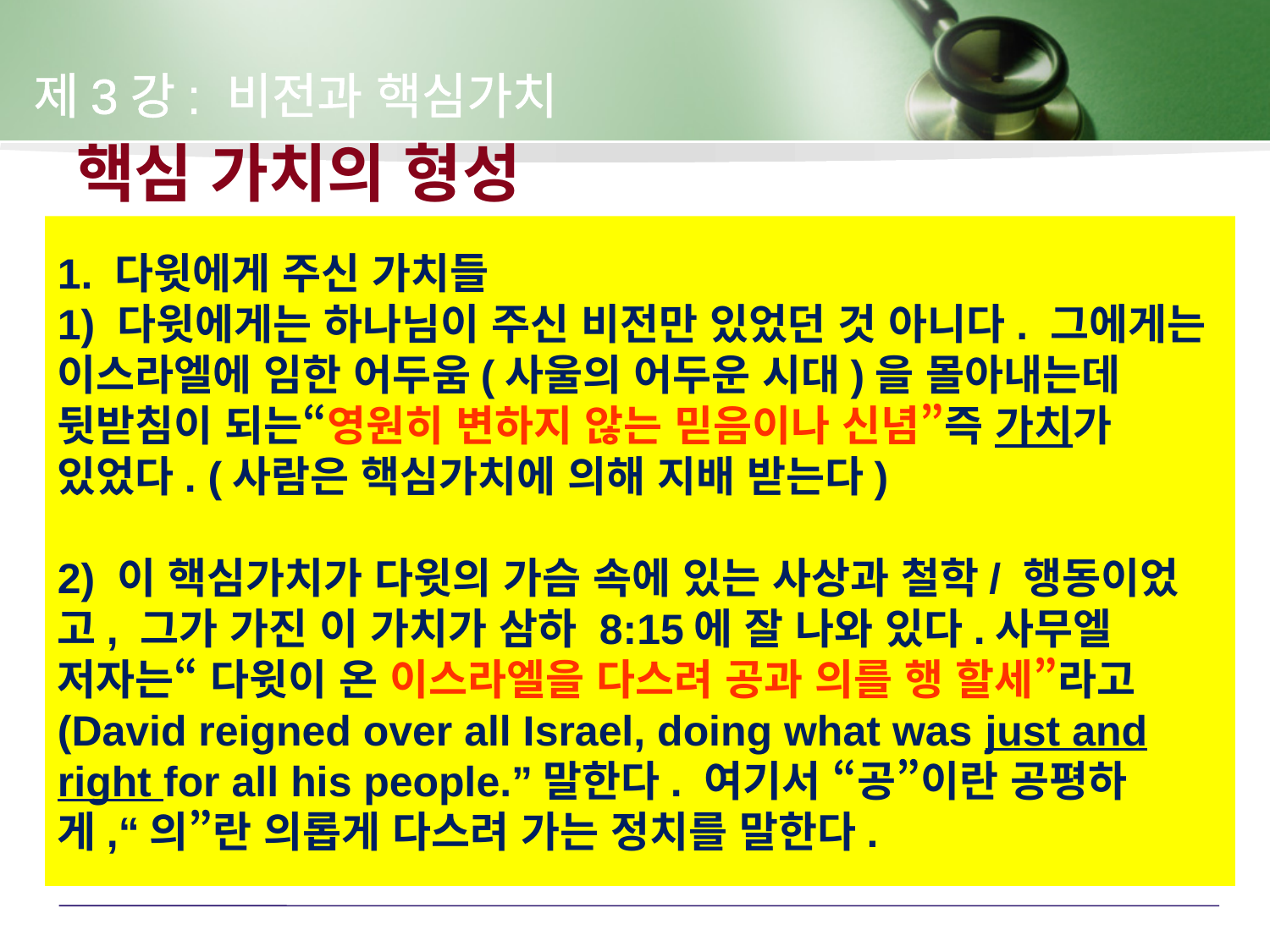

제3강: 비전과 핵심가치
# 핵심 가치의 형성

1. 다윗에게 주신 가치들
1) 다윗에게는 하나님이 주신 비전만 있었던 것 아니다. 그에게는 이스라엘에 임한 어두움(사울의 어두운 시대)을 몰아내는데 뒷받침이 되는“영원히 변하지 않는 믿음이나 신념”즉 가치가 있었다. (사람은 핵심가치에 의해 지배 받는다)

2) 이 핵심가치가 다윗의 가슴 속에 있는 사상과 철학/ 행동이었고, 그가 가진 이 가치가 삼하 8:15에 잘 나와 있다.사무엘 저자는“ 다윗이 온 이스라엘을 다스려 공과 의를 행 할세”라고 (David reigned over all Israel, doing what was just and right for all his people.”말한다. 여기서 “공”이란 공평하게,“의”란 의롭게 다스려 가는 정치를 말한다.